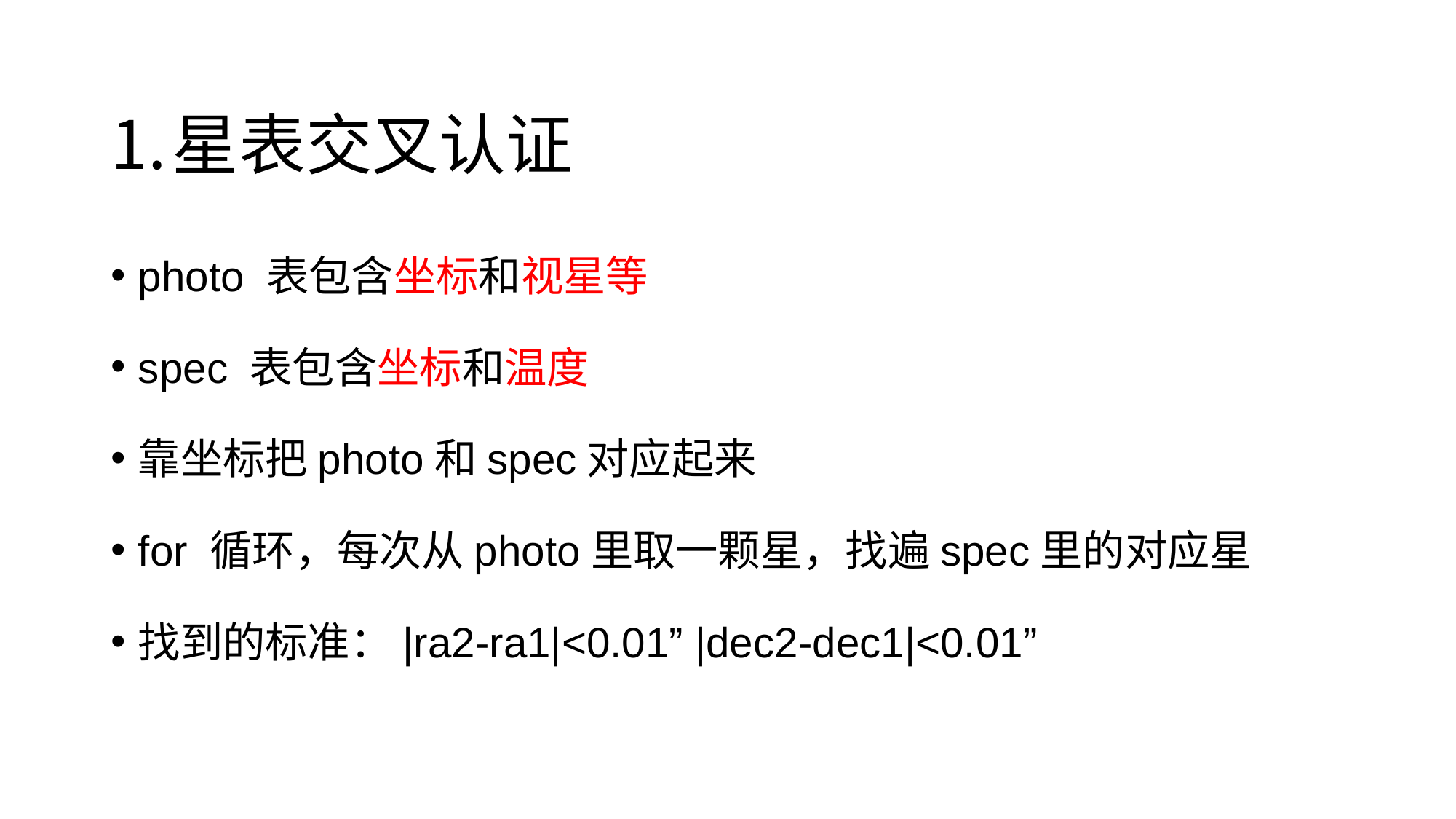

# 星表交叉认证
photo 表包含坐标和视星等
spec 表包含坐标和温度
靠坐标把photo和spec对应起来
for 循环，每次从photo里取一颗星，找遍spec里的对应星
找到的标准：|ra2-ra1|<0.01” |dec2-dec1|<0.01”